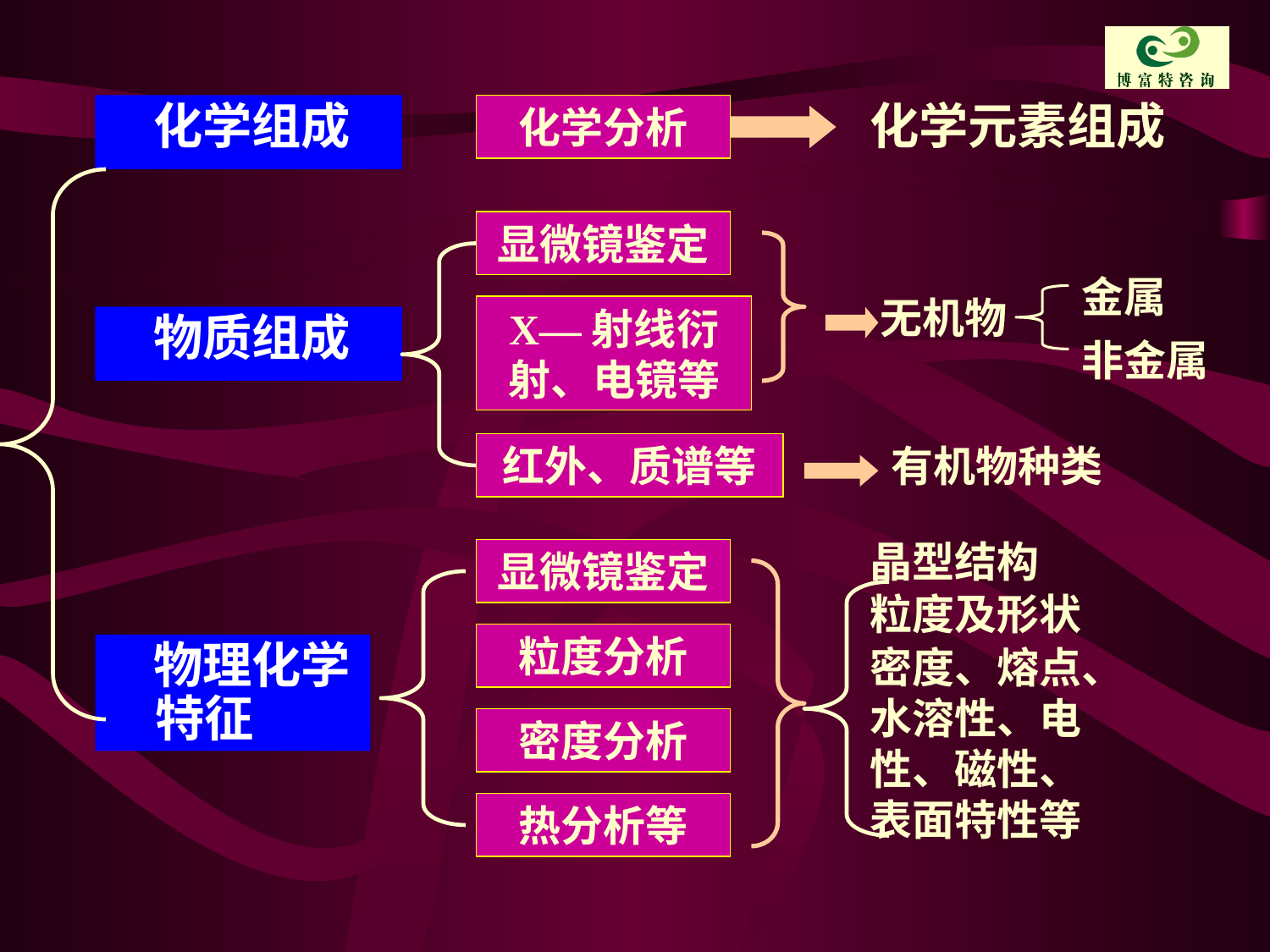

化学组成

化学分析
化学元素组成

显微镜鉴定

金属
无机物

X—射线衍射、电镜等
   物质组成

非金属
红外、质谱等
有机物种类

晶型结构
显微镜鉴定

粒度及形状
粒度分析
   物理化学特征

密度、熔点、水溶性、电性、磁性、表面特性等
密度分析
热分析等